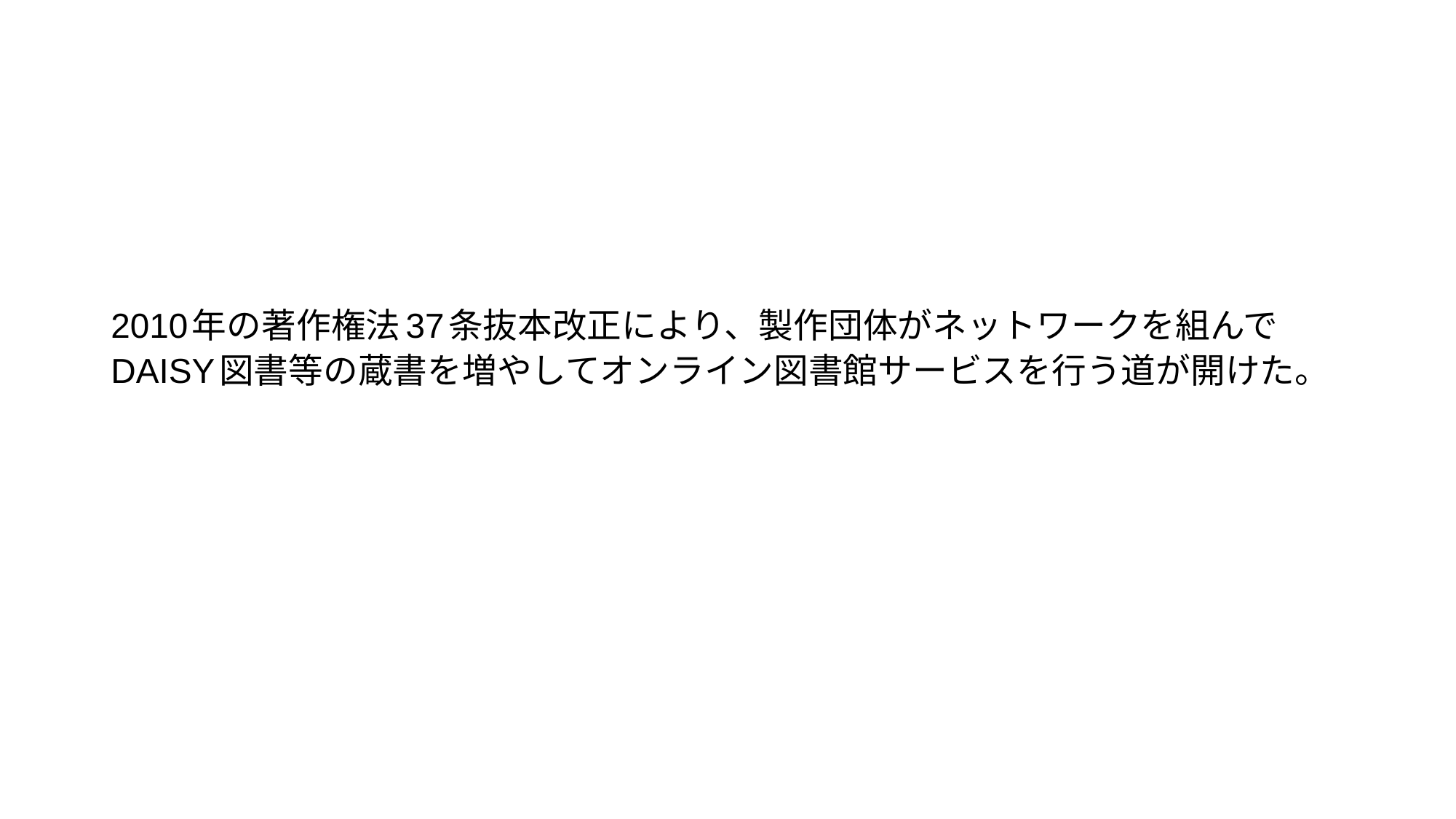

# 2010年の著作権法37条抜本改正により、製作団体がネットワークを組んでDAISY図書等の蔵書を増やしてオンライン図書館サービスを行う道が開けた。